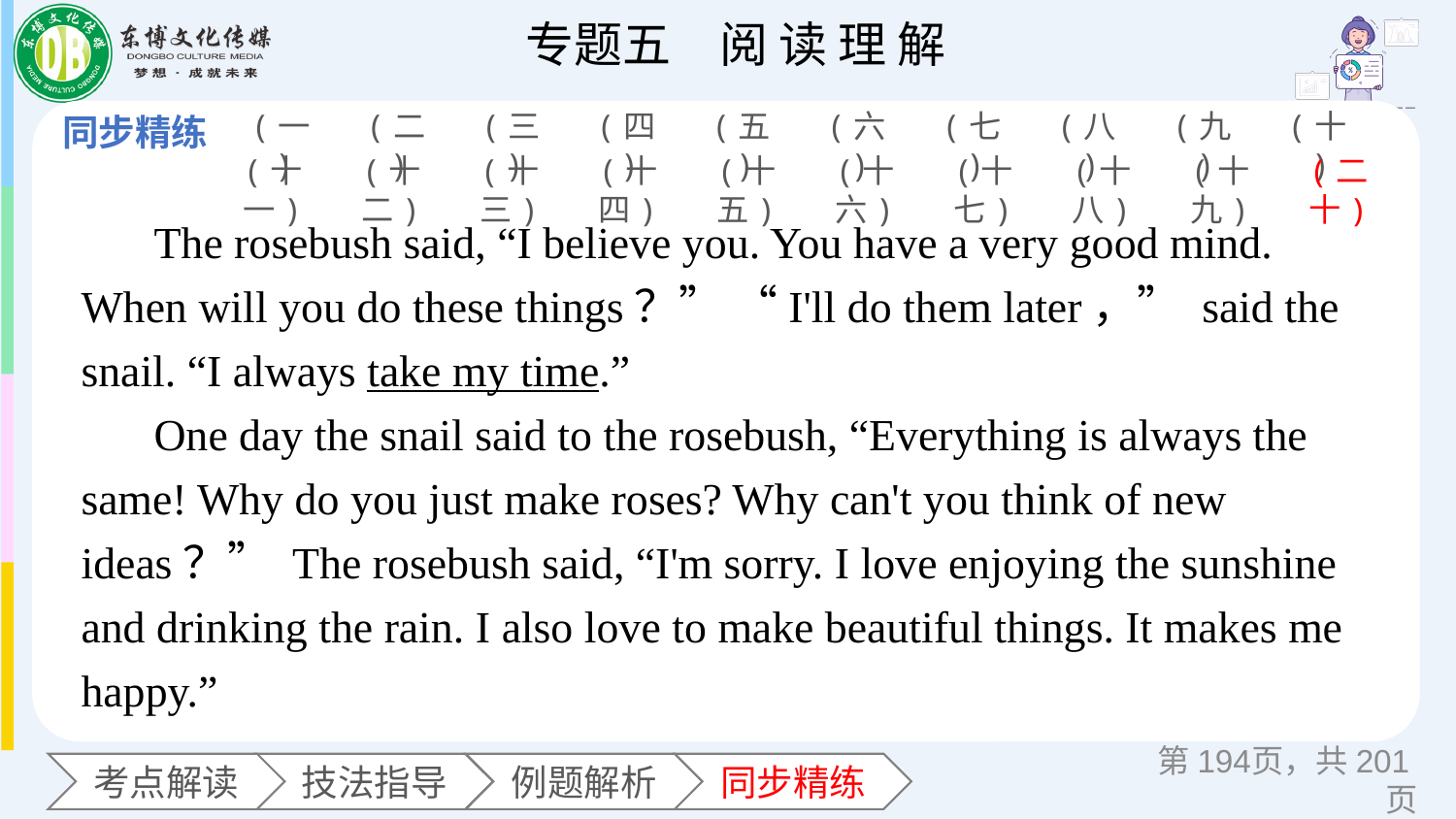

(一)
(二)
(三)
(四)
(五)
(六)
(七)
(八)
(九)
(十)
(十一)
(十二)
(十三)
(十四)
(十五)
(十六)
(十七)
(十八)
(十九)
(二十)
The rosebush said, “I believe you. You have a very good mind. When will you do these things？” “I'll do them later，” said the snail. “I always take my time.”
One day the snail said to the rosebush, “Everything is always the same! Why do you just make roses? Why can't you think of new ideas？” The rosebush said, “I'm sorry. I love enjoying the sunshine and drinking the rain. I also love to make beautiful things. It makes me happy.”
第194页，共201页